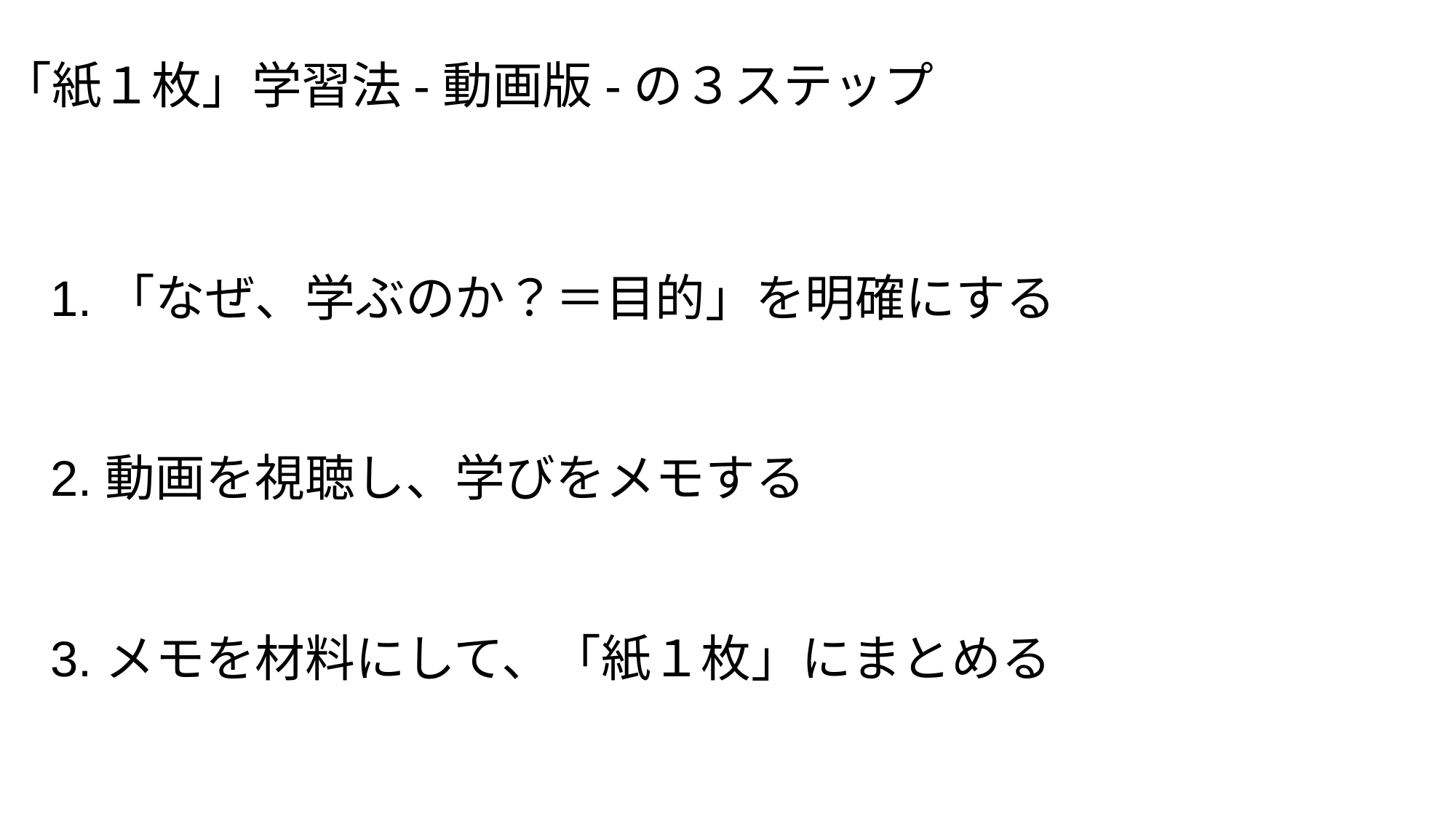

「紙１枚」学習法-動画版-の３ステップ
「なぜ、学ぶのか？＝目的」を明確にする
動画を視聴し、学びをメモする
メモを材料にして、「紙１枚」にまとめる